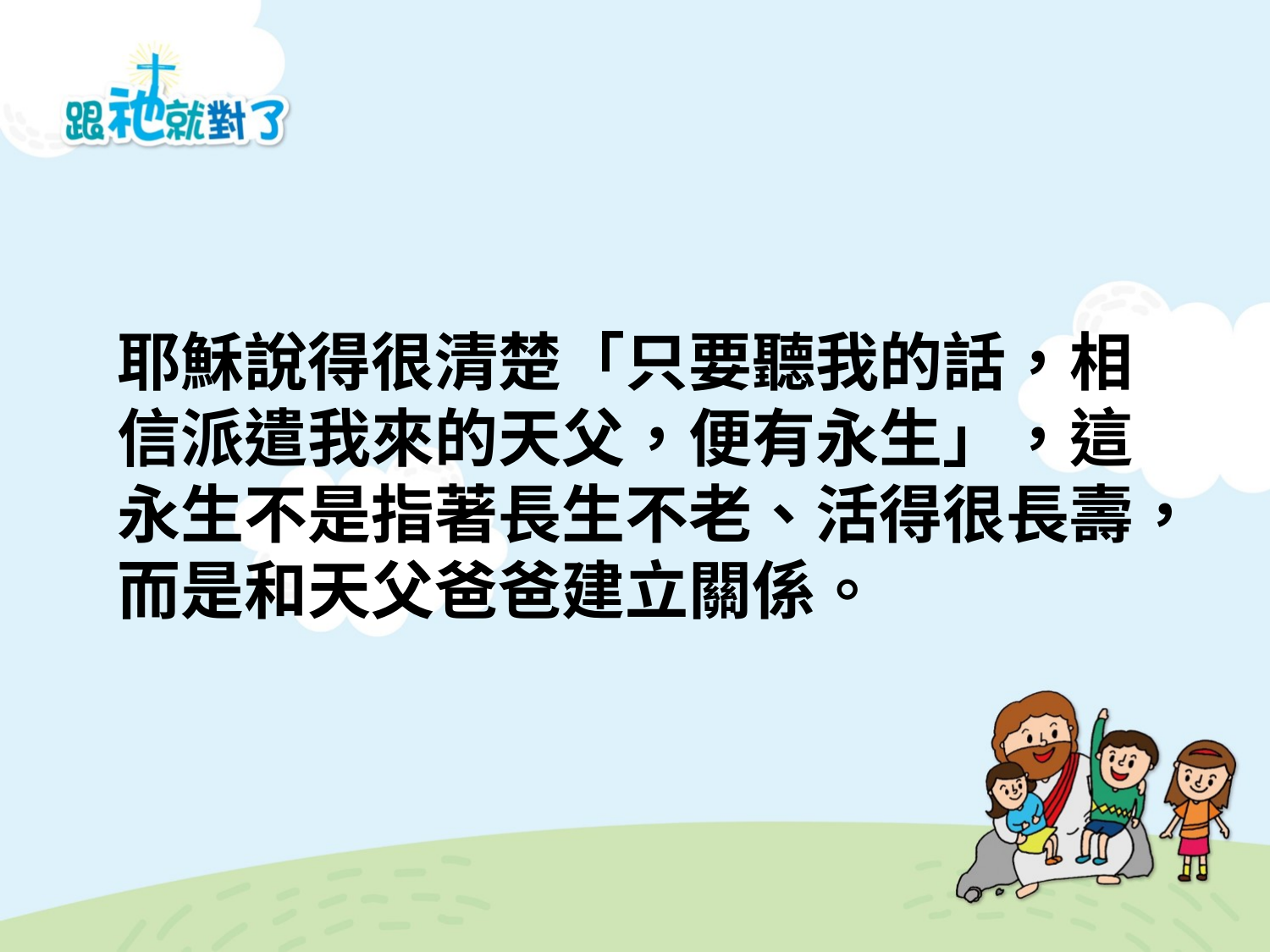

耶穌說得很清楚「只要聽我的話，相信派遣我來的天父，便有永生」，這永生不是指著長生不老、活得很長壽，而是和天父爸爸建立關係。